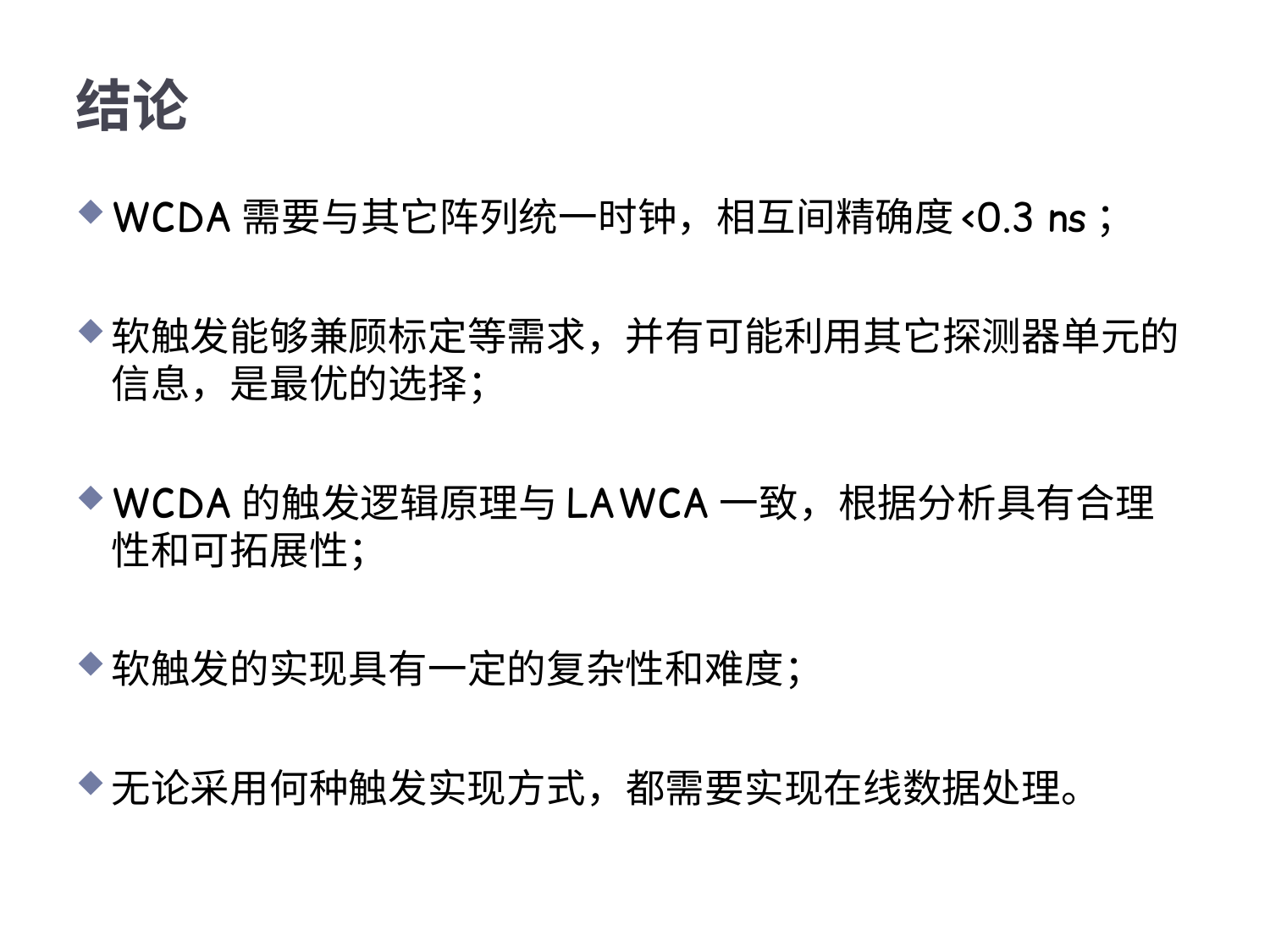

# 结论
WCDA需要与其它阵列统一时钟，相互间精确度<0.3 ns；

软触发能够兼顾标定等需求，并有可能利用其它探测器单元的信息，是最优的选择；

WCDA的触发逻辑原理与LAWCA一致，根据分析具有合理性和可拓展性；

软触发的实现具有一定的复杂性和难度；

无论采用何种触发实现方式，都需要实现在线数据处理。